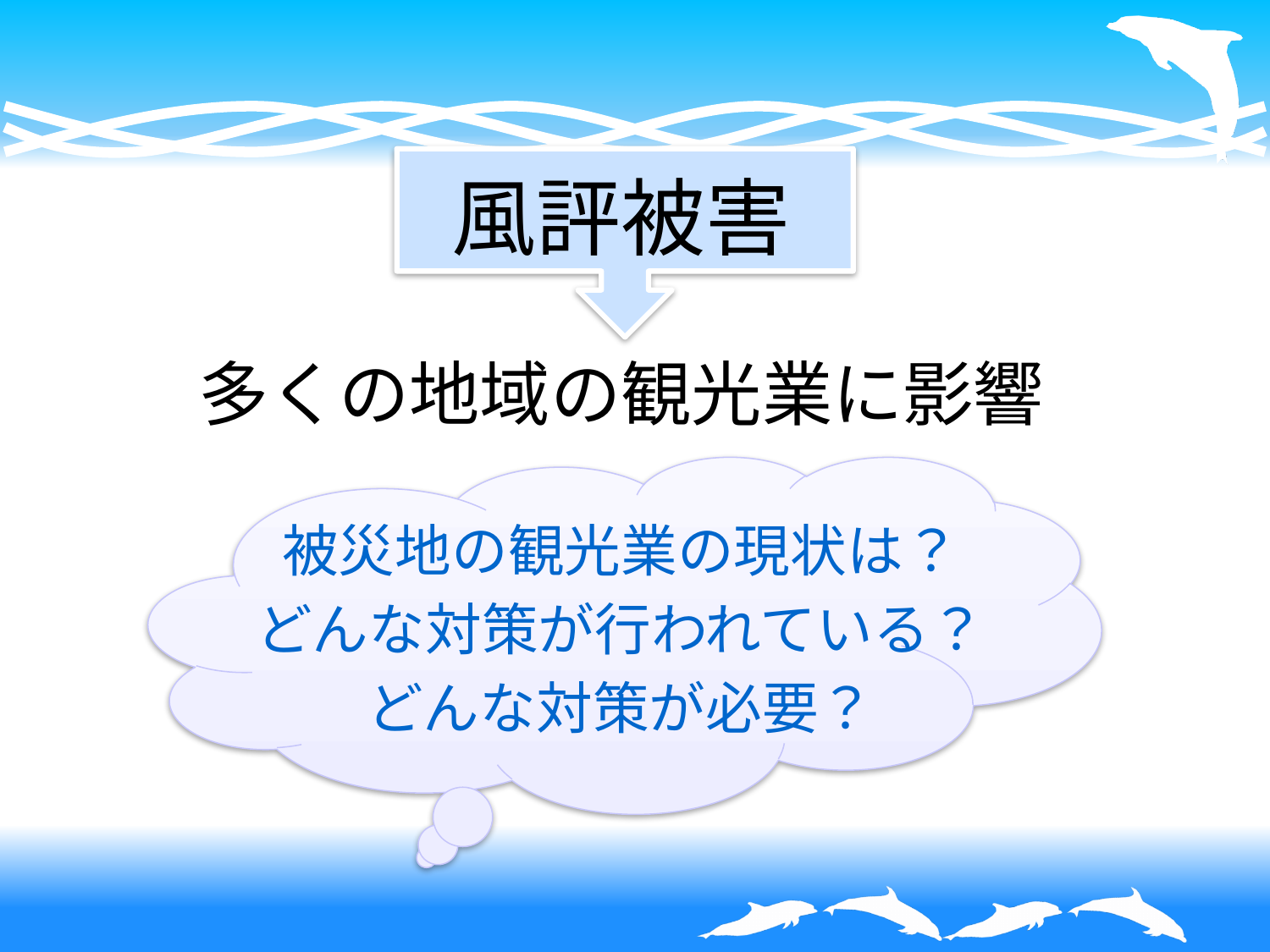

風評被害

多くの地域の観光業に影響

被災地の観光業の現状は？
どんな対策が行われている？
どんな対策が必要？